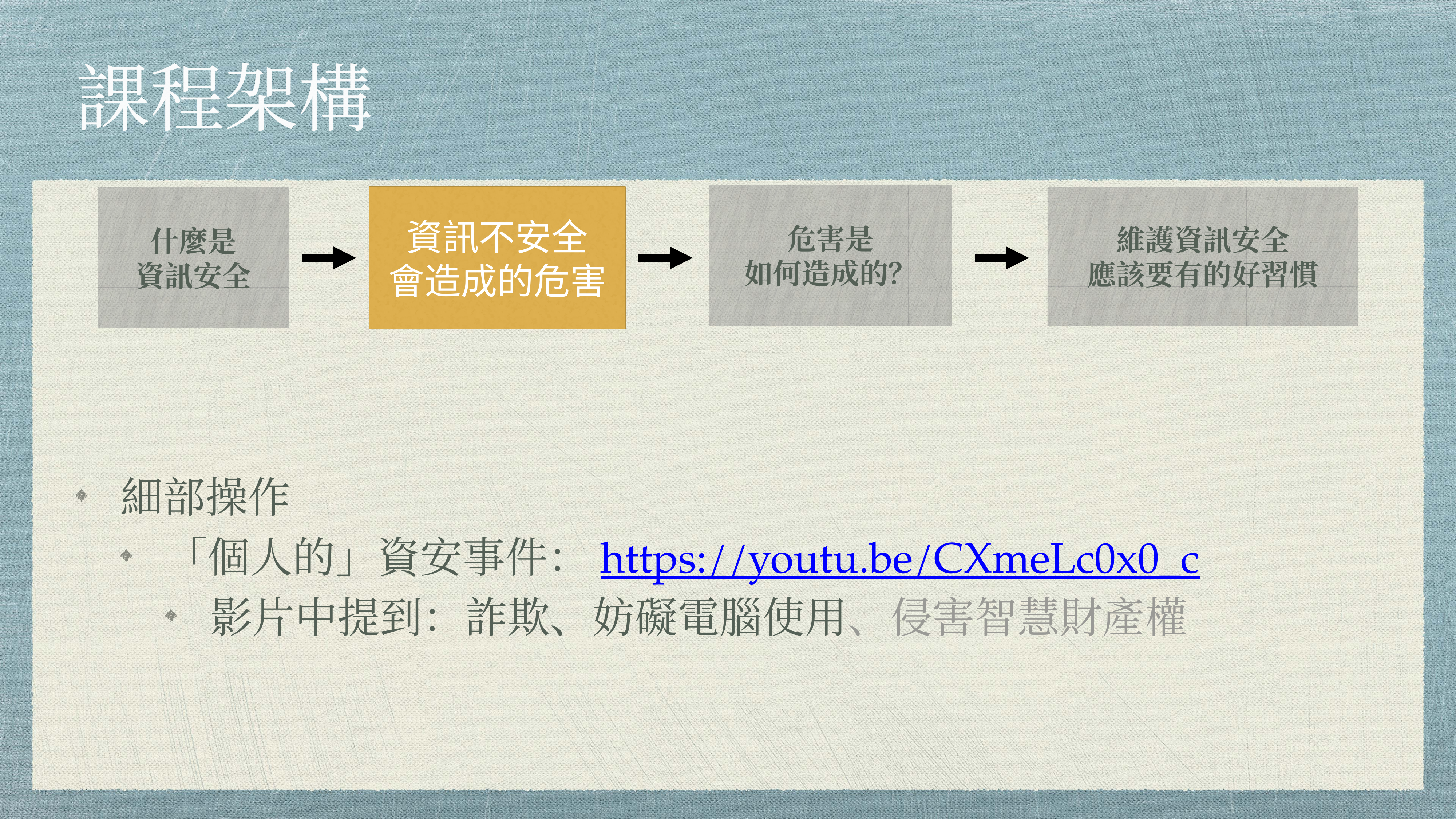

# 課程架構
危害是
如何造成的？
維護資訊安全
應該要有的好習慣
資訊不安全
會造成的危害
什麼是
資訊安全

細部操作
「個人的」資安事件：https://youtu.be/CXmeLc0x0_c
影片中提到：詐欺、妨礙電腦使用、侵害智慧財產權